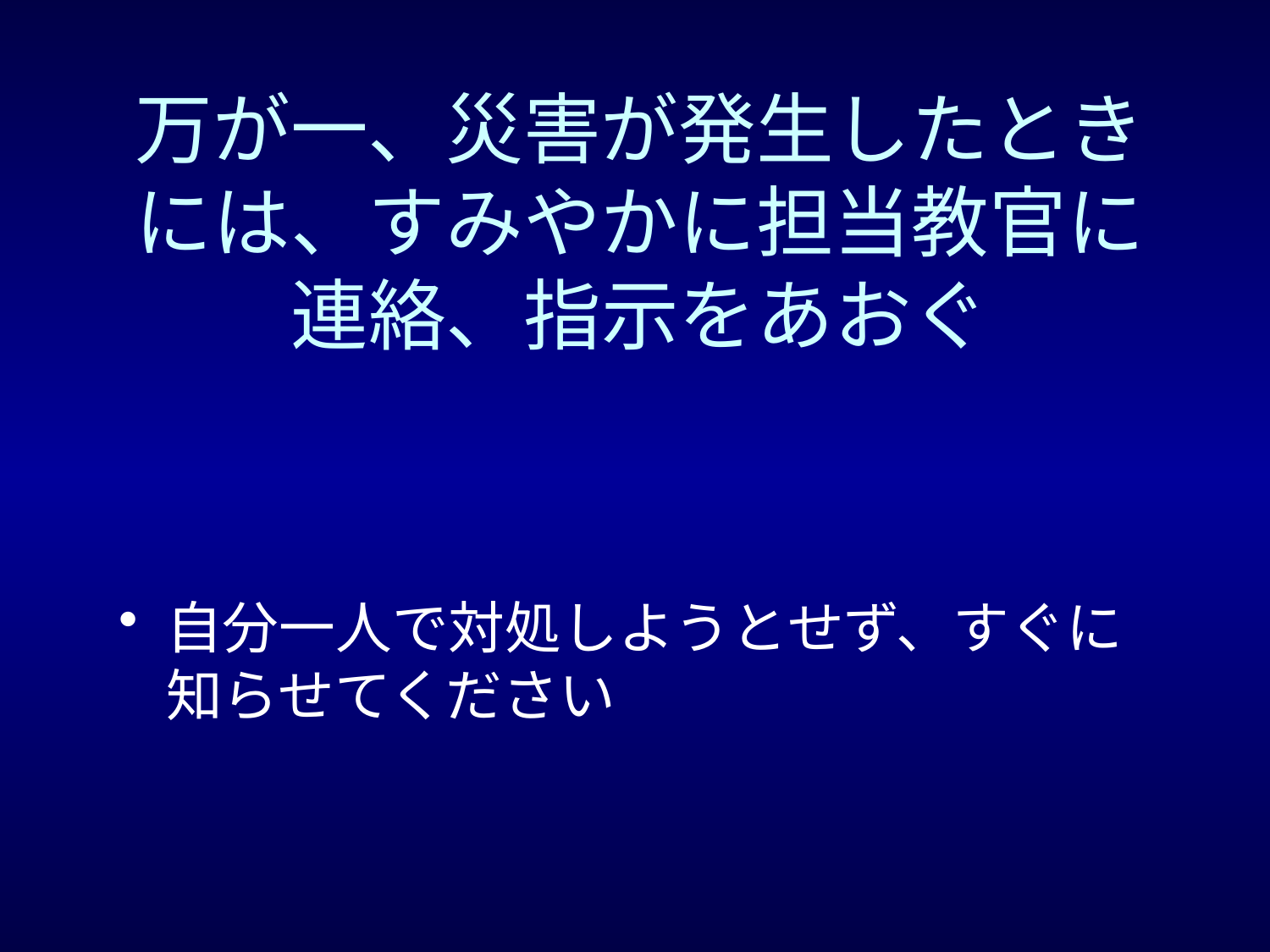

# 万が一、災害が発生したときには、すみやかに担当教官に連絡、指示をあおぐ
自分一人で対処しようとせず、すぐに知らせてください